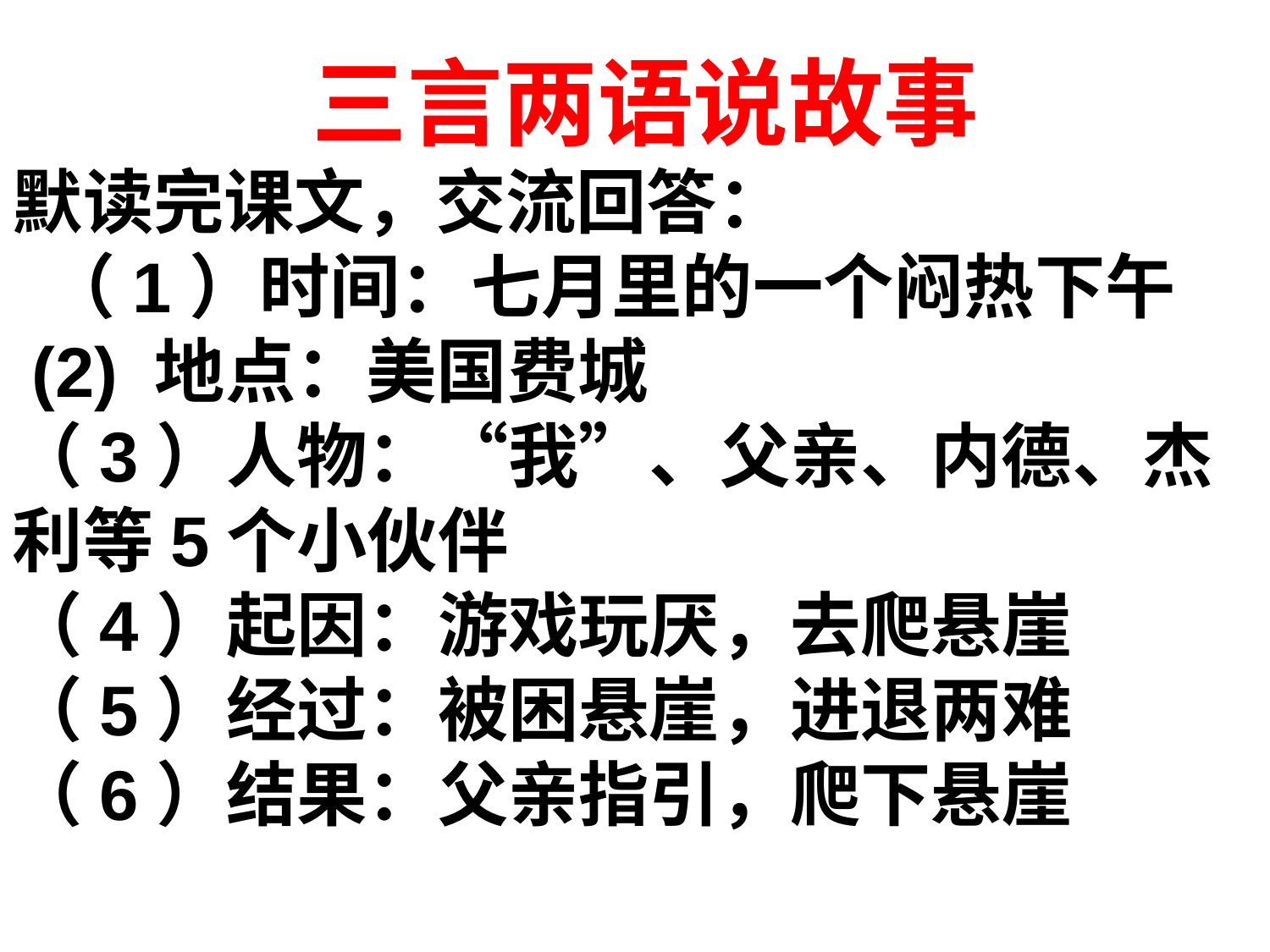

三言两语说故事
默读完课文，交流回答：
 （1）时间：七月里的一个闷热下午
 (2) 地点：美国费城
（3）人物：“我”、父亲、内德、杰利等5个小伙伴
（4）起因：游戏玩厌，去爬悬崖
（5）经过：被困悬崖，进退两难
（6）结果：父亲指引，爬下悬崖